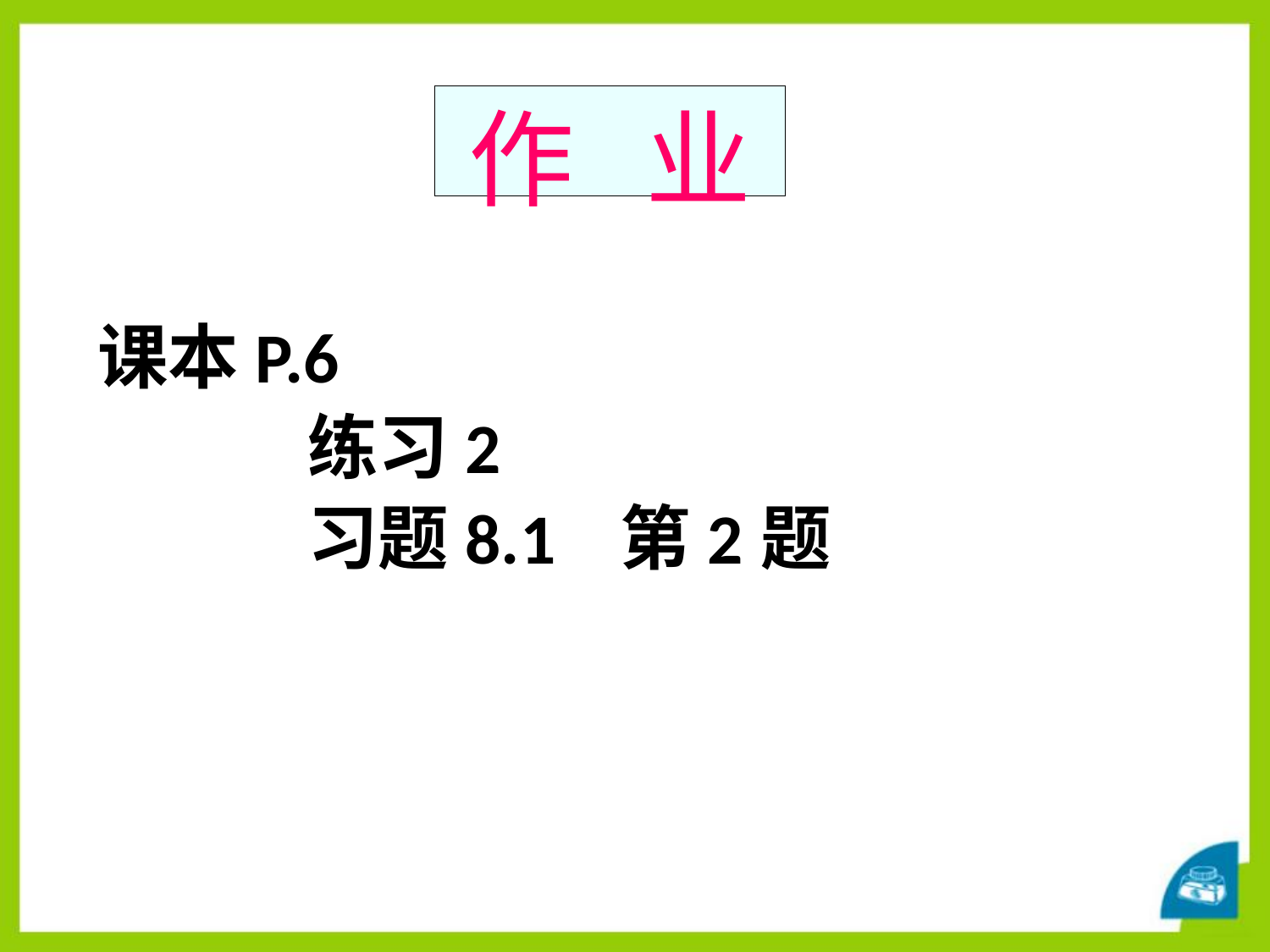

# 作   业
课本P.6
            练习2
            习题8.1   第2题